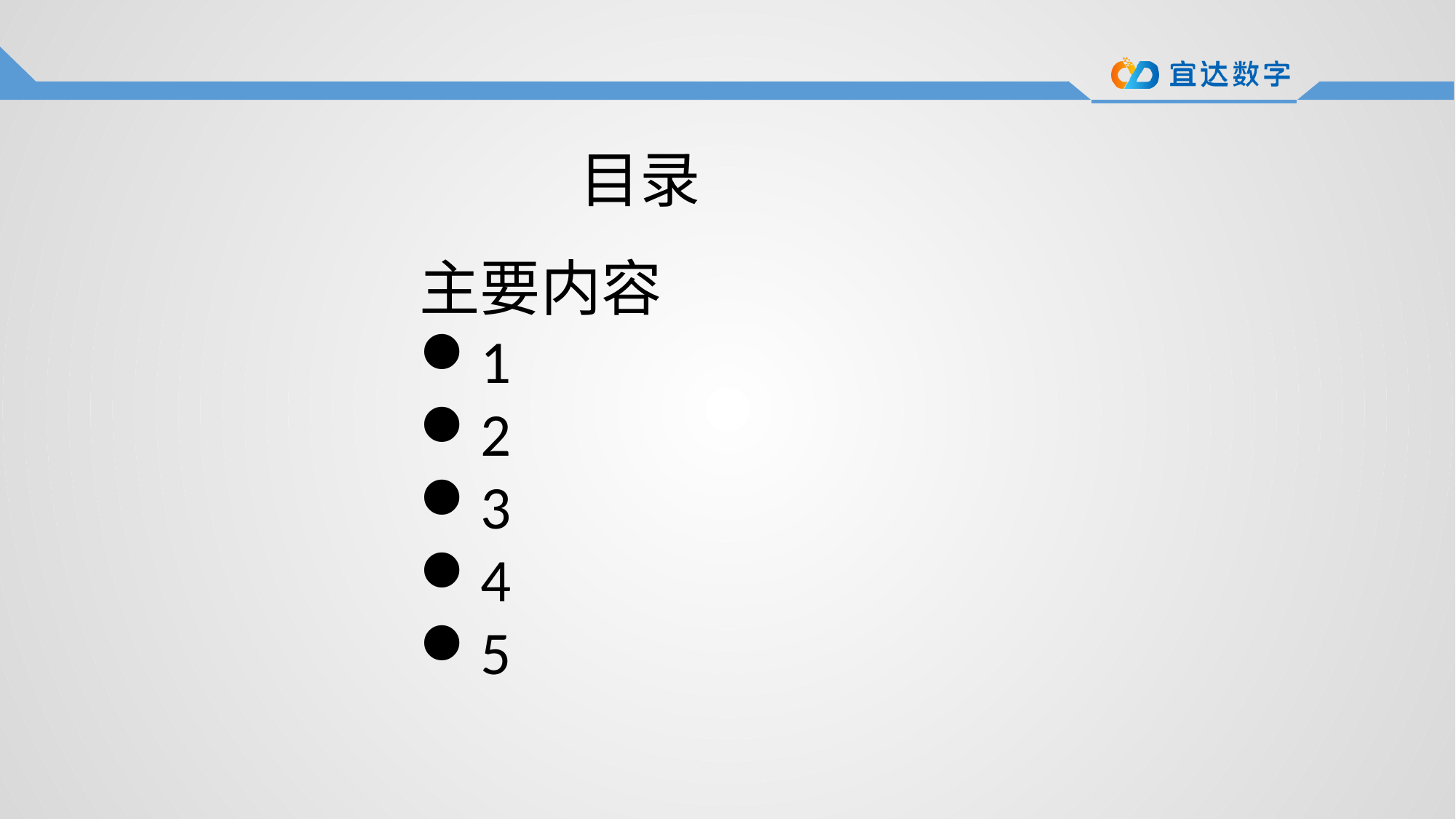

目录
主要内容
1
2
3
4
5